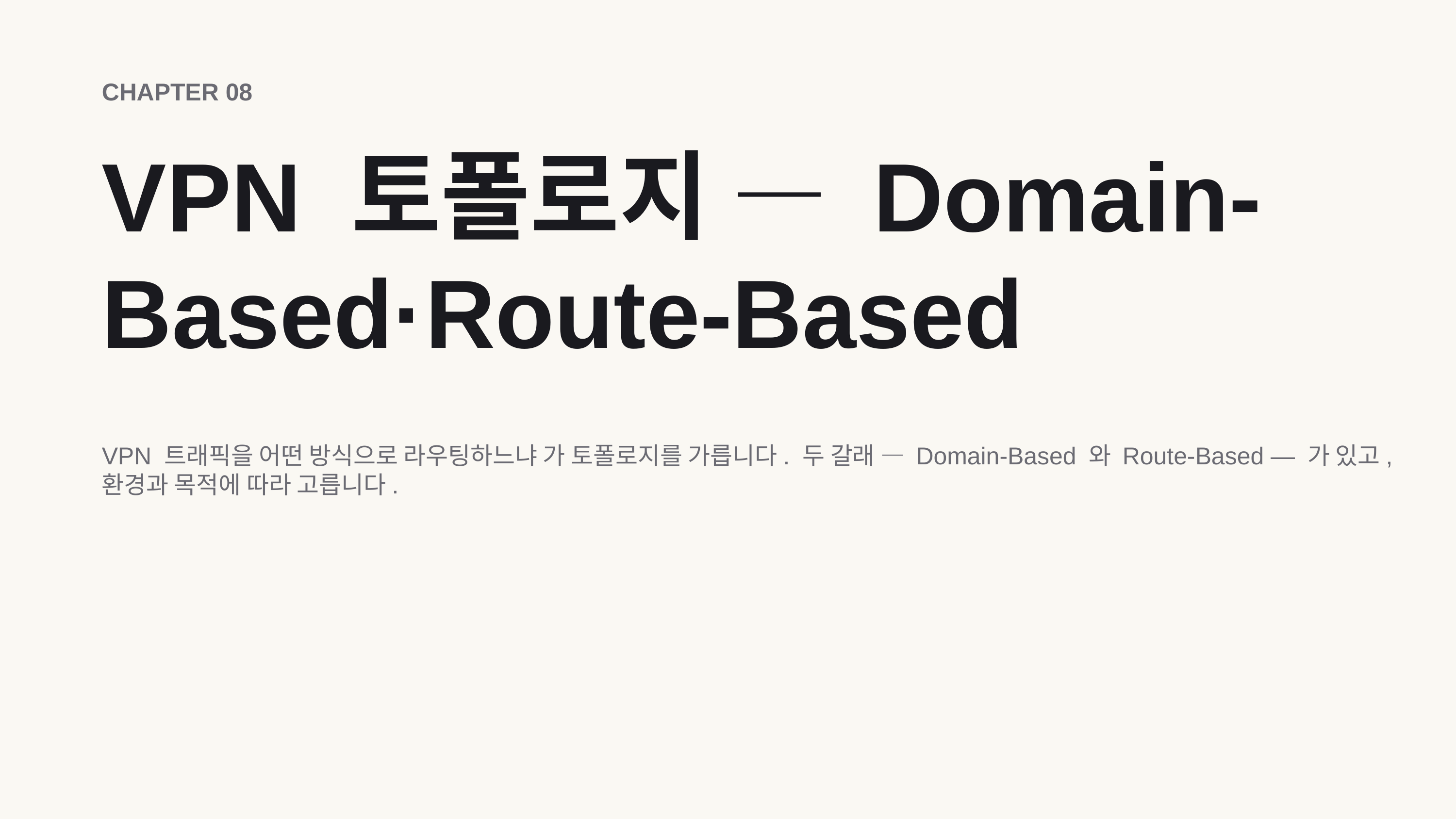

CHAPTER 08
VPN 토폴로지 — Domain-Based·Route-Based
VPN 트래픽을 어떤 방식으로 라우팅하느냐 가 토폴로지를 가릅니다. 두 갈래 — Domain-Based 와 Route-Based — 가 있고, 환경과 목적에 따라 고릅니다.